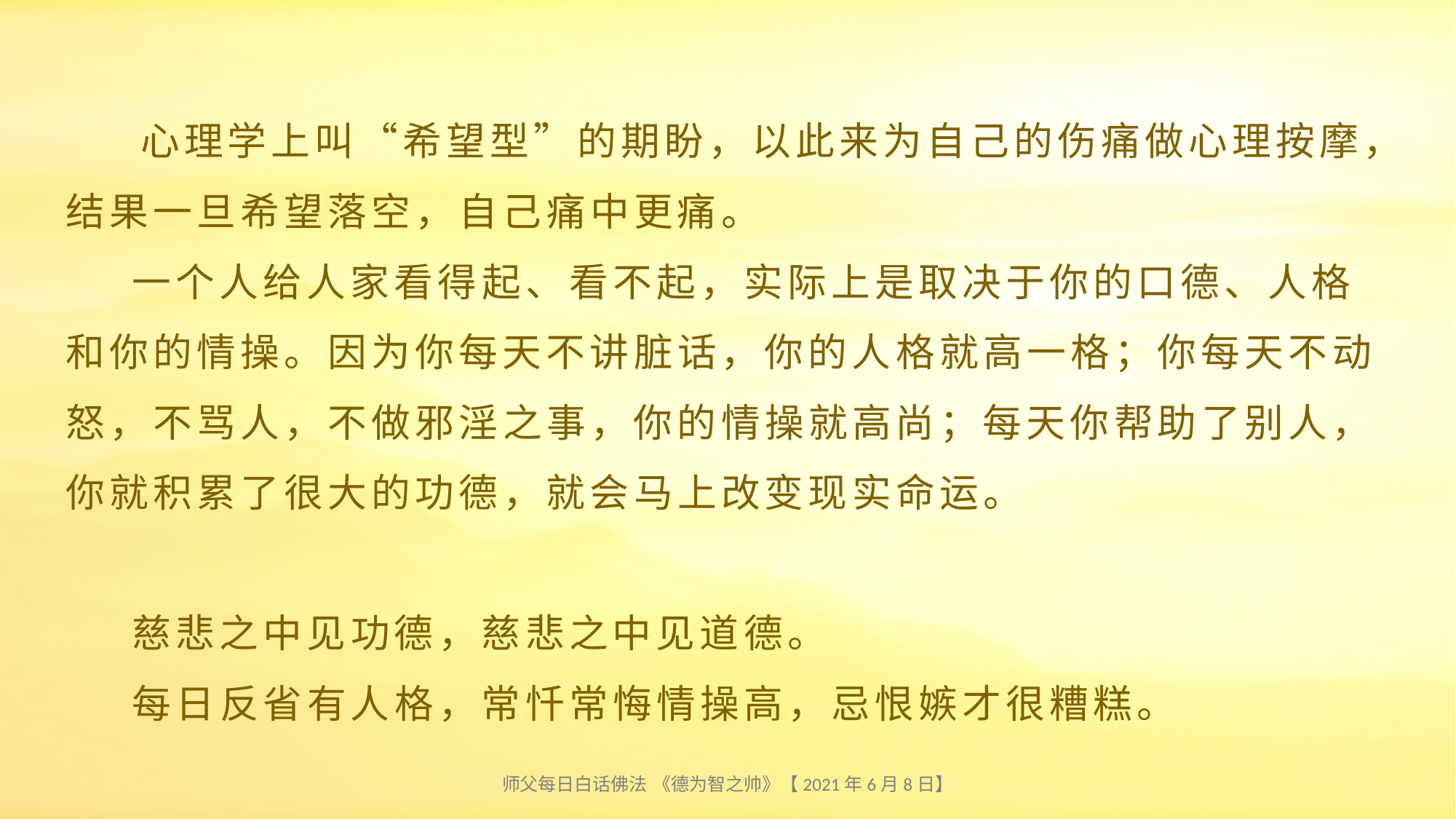

# 心理学上叫“希望型”的期盼，以此来为自己的伤痛做心理按摩，结果一旦希望落空，自己痛中更痛。 一个人给人家看得起、看不起，实际上是取决于你的口德、人格和你的情操。因为你每天不讲脏话，你的人格就高一格；你每天不动怒，不骂人，不做邪淫之事，你的情操就高尚；每天你帮助了别人，你就积累了很大的功德，就会马上改变现实命运。 慈悲之中见功德，慈悲之中见道德。 每日反省有人格，常忏常悔情操高，忌恨嫉才很糟糕。
师父每日白话佛法 《德为智之帅》【2021年6月8日】